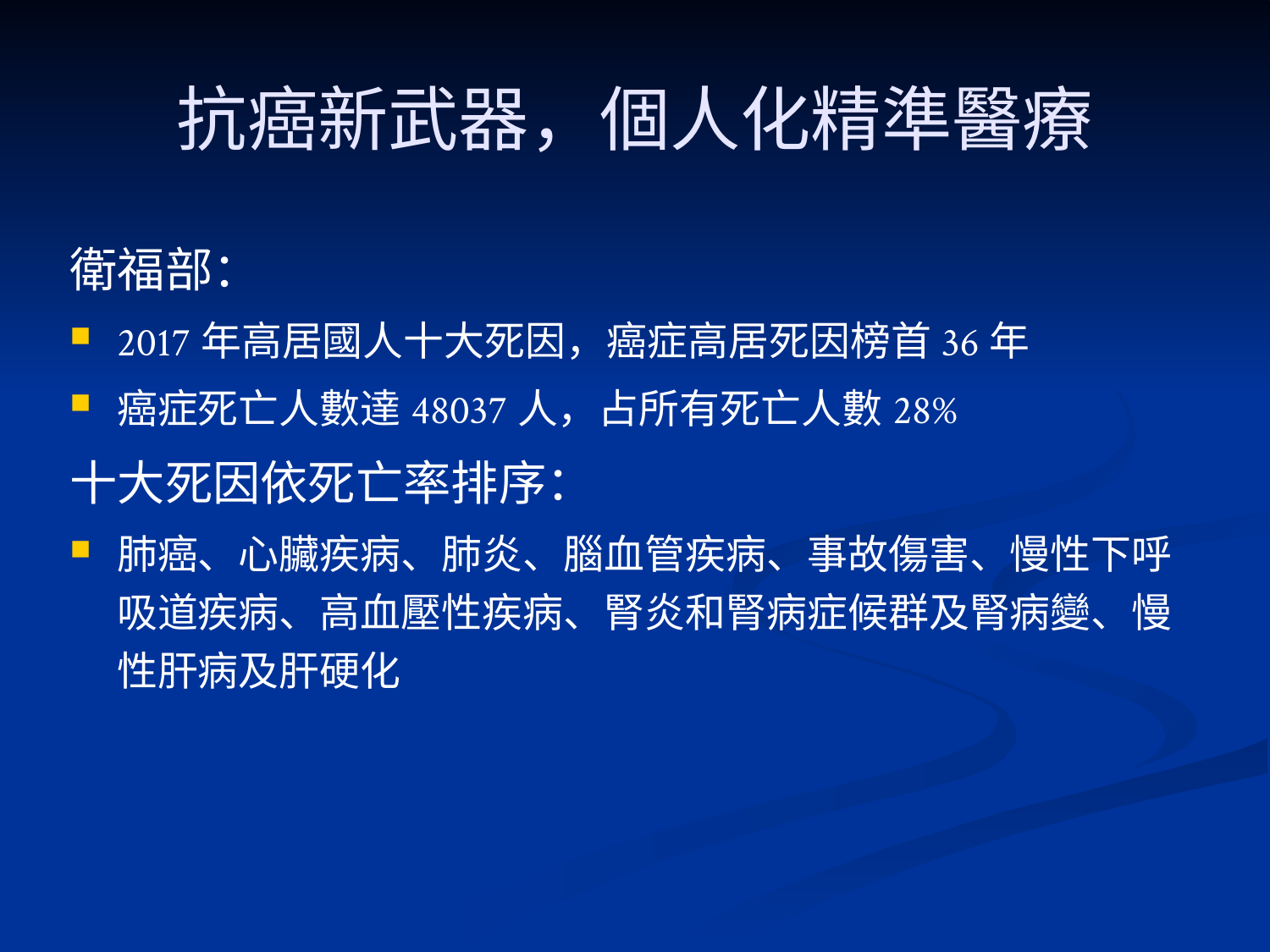

# 抗癌新武器，個人化精準醫療
衛福部：
2017年高居國人十大死因，癌症高居死因榜首36年
癌症死亡人數達48037人，占所有死亡人數28%
十大死因依死亡率排序：
肺癌、心臟疾病、肺炎、腦血管疾病、事故傷害、慢性下呼吸道疾病、高血壓性疾病、腎炎和腎病症候群及腎病變、慢性肝病及肝硬化

11